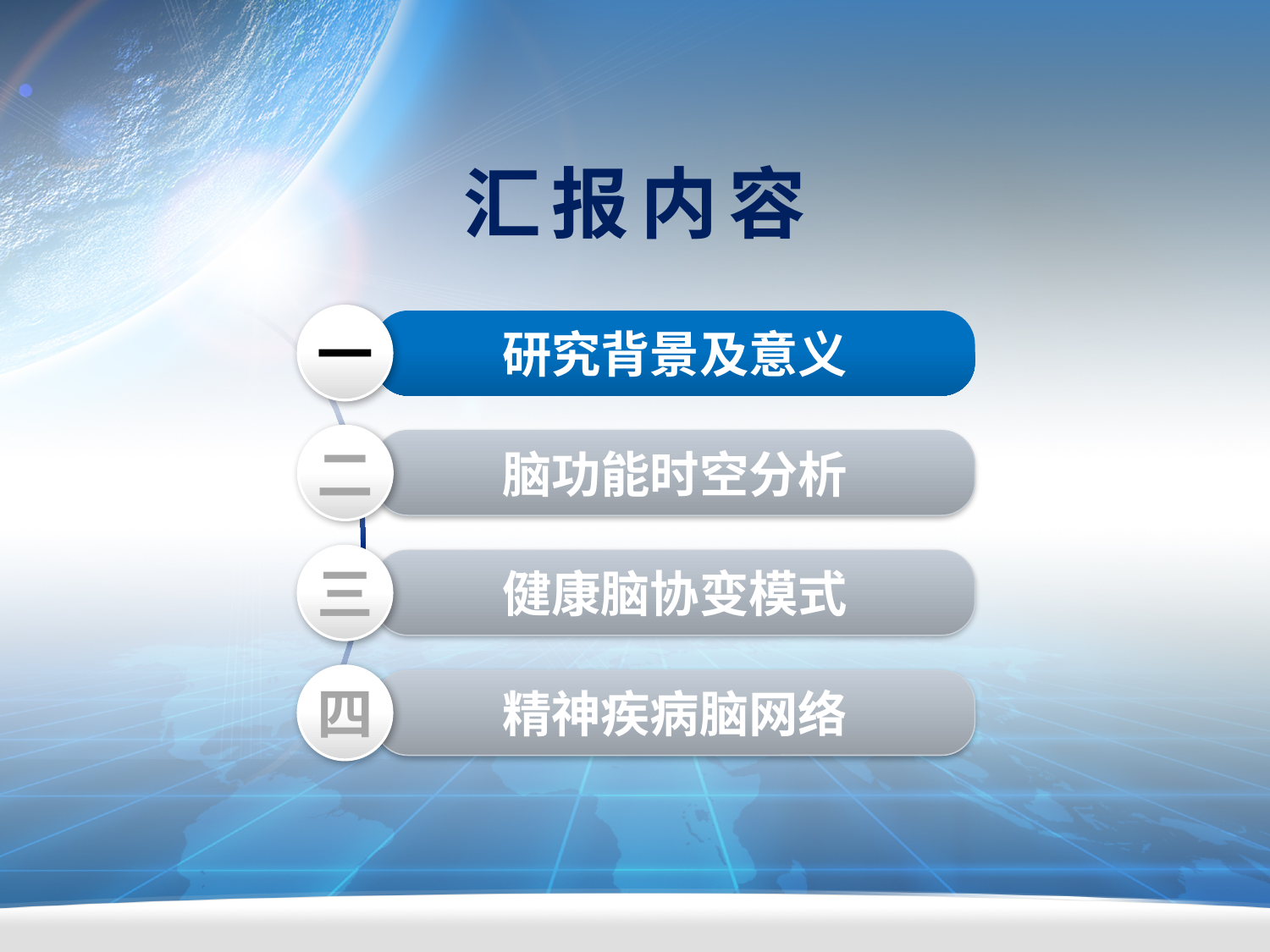

汇报内容

一
研究背景及意义

二
脑功能时空分析

三
健康脑协变模式

四
精神疾病脑网络